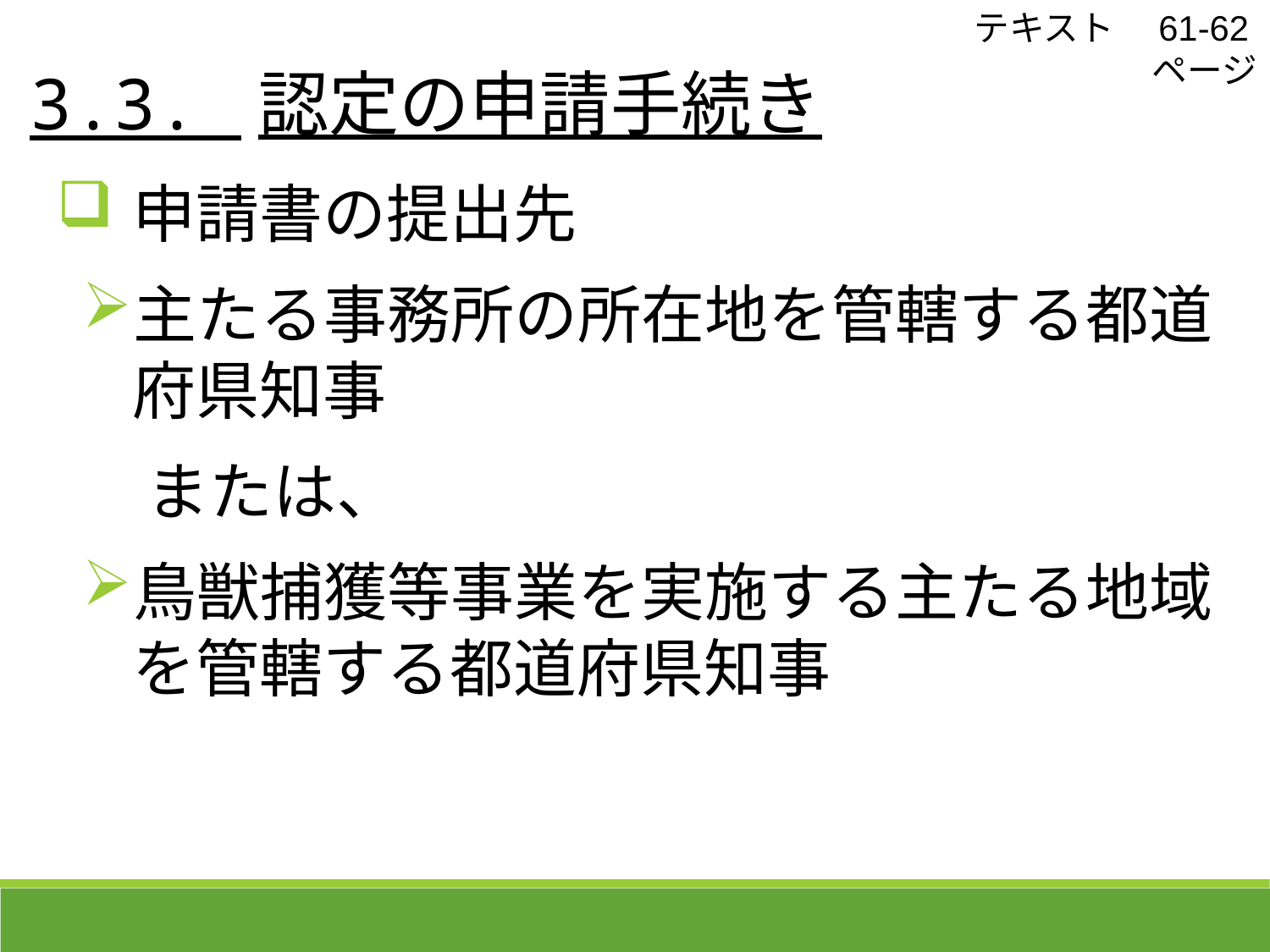

テキスト　61-62ページ
 3.3. 認定の申請手続き
申請書の提出先
主たる事務所の所在地を管轄する都道府県知事
　または、
鳥獣捕獲等事業を実施する主たる地域を管轄する都道府県知事